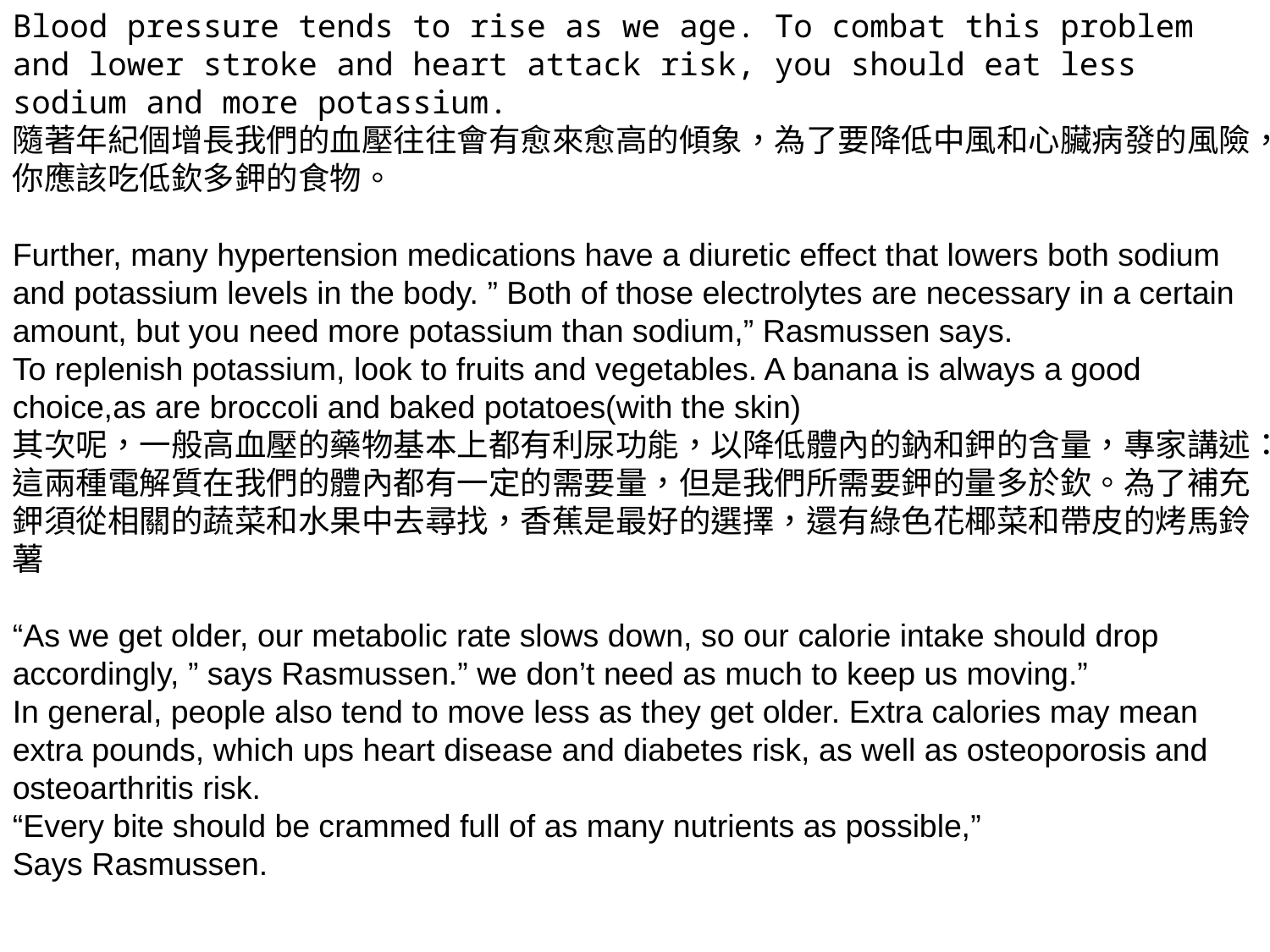

Blood pressure tends to rise as we age. To combat this problem and lower stroke and heart attack risk, you should eat less sodium and more potassium.
隨著年紀個增長我們的血壓往往會有愈來愈高的傾象，為了要降低中風和心臟病發的風險，你應該吃低欽多鉀的食物。

Further, many hypertension medications have a diuretic effect that lowers both sodium and potassium levels in the body. ” Both of those electrolytes are necessary in a certain amount, but you need more potassium than sodium,” Rasmussen says.
To replenish potassium, look to fruits and vegetables. A banana is always a good choice,as are broccoli and baked potatoes(with the skin)
其次呢，一般高血壓的藥物基本上都有利尿功能，以降低體內的鈉和鉀的含量，專家講述：這兩種電解質在我們的體內都有一定的需要量，但是我們所需要鉀的量多於欽。為了補充鉀須從相關的蔬菜和水果中去尋找，香蕉是最好的選擇，還有綠色花椰菜和帶皮的烤馬鈴薯

“As we get older, our metabolic rate slows down, so our calorie intake should drop accordingly, ” says Rasmussen.” we don’t need as much to keep us moving.”
In general, people also tend to move less as they get older. Extra calories may mean extra pounds, which ups heart disease and diabetes risk, as well as osteoporosis and osteoarthritis risk.
“Every bite should be crammed full of as many nutrients as possible,”
Says Rasmussen.